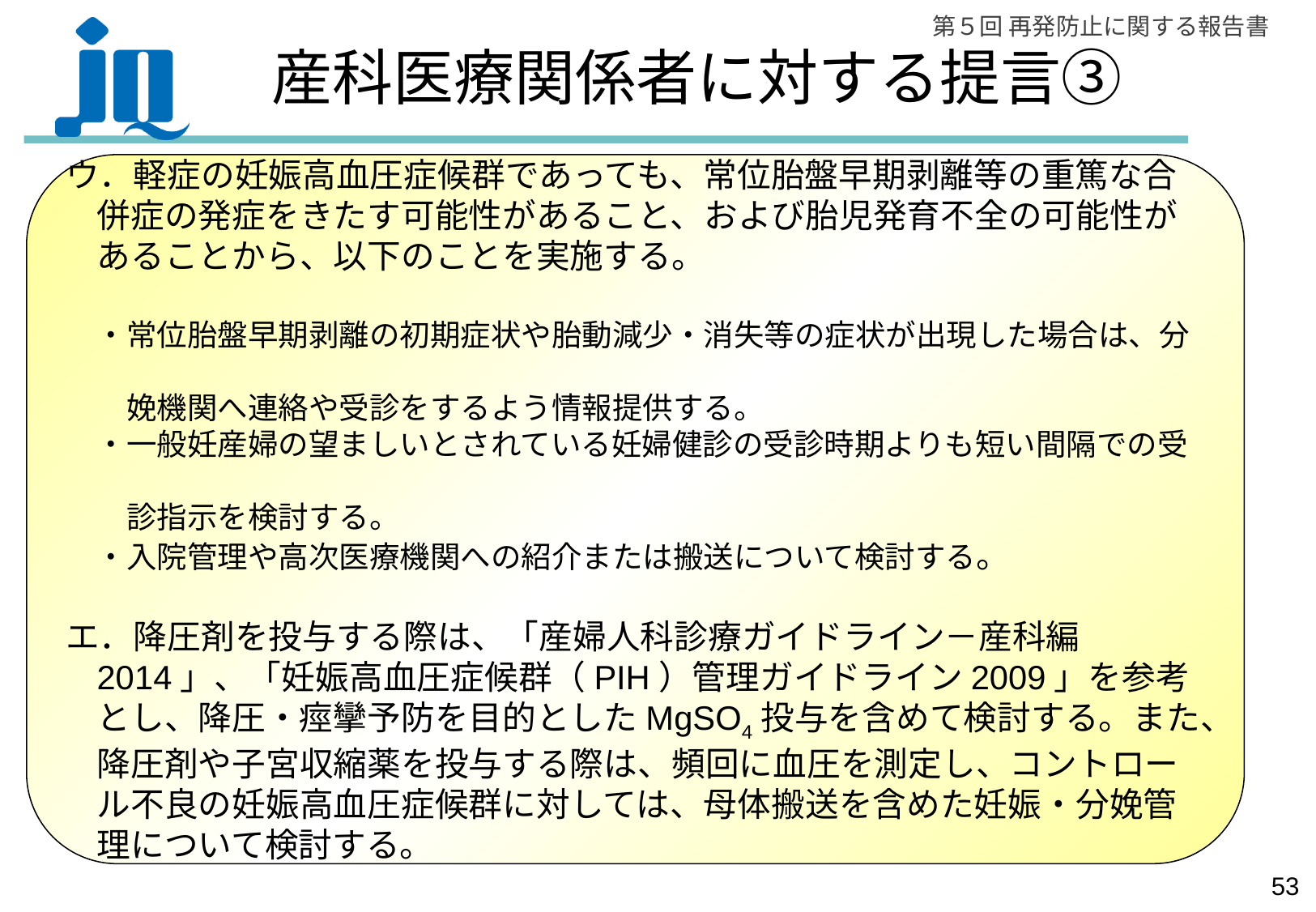

# 産科医療関係者に対する提言③
ウ．軽症の妊娠高血圧症候群であっても、常位胎盤早期剥離等の重篤な合併症の発症をきたす可能性があること、および胎児発育不全の可能性があることから、以下のことを実施する。

　・常位胎盤早期剥離の初期症状や胎動減少・消失等の症状が出現した場合は、分
　　娩機関へ連絡や受診をするよう情報提供する。
　・一般妊産婦の望ましいとされている妊婦健診の受診時期よりも短い間隔での受
　　診指示を検討する。
　・入院管理や高次医療機関への紹介または搬送について検討する。

エ．降圧剤を投与する際は、「産婦人科診療ガイドライン－産科編2014」、「妊娠高血圧症候群（PIH）管理ガイドライン2009」を参考とし、降圧・痙攣予防を目的としたMgSO4投与を含めて検討する。また、降圧剤や子宮収縮薬を投与する際は、頻回に血圧を測定し、コントロール不良の妊娠高血圧症候群に対しては、母体搬送を含めた妊娠・分娩管理について検討する。
53